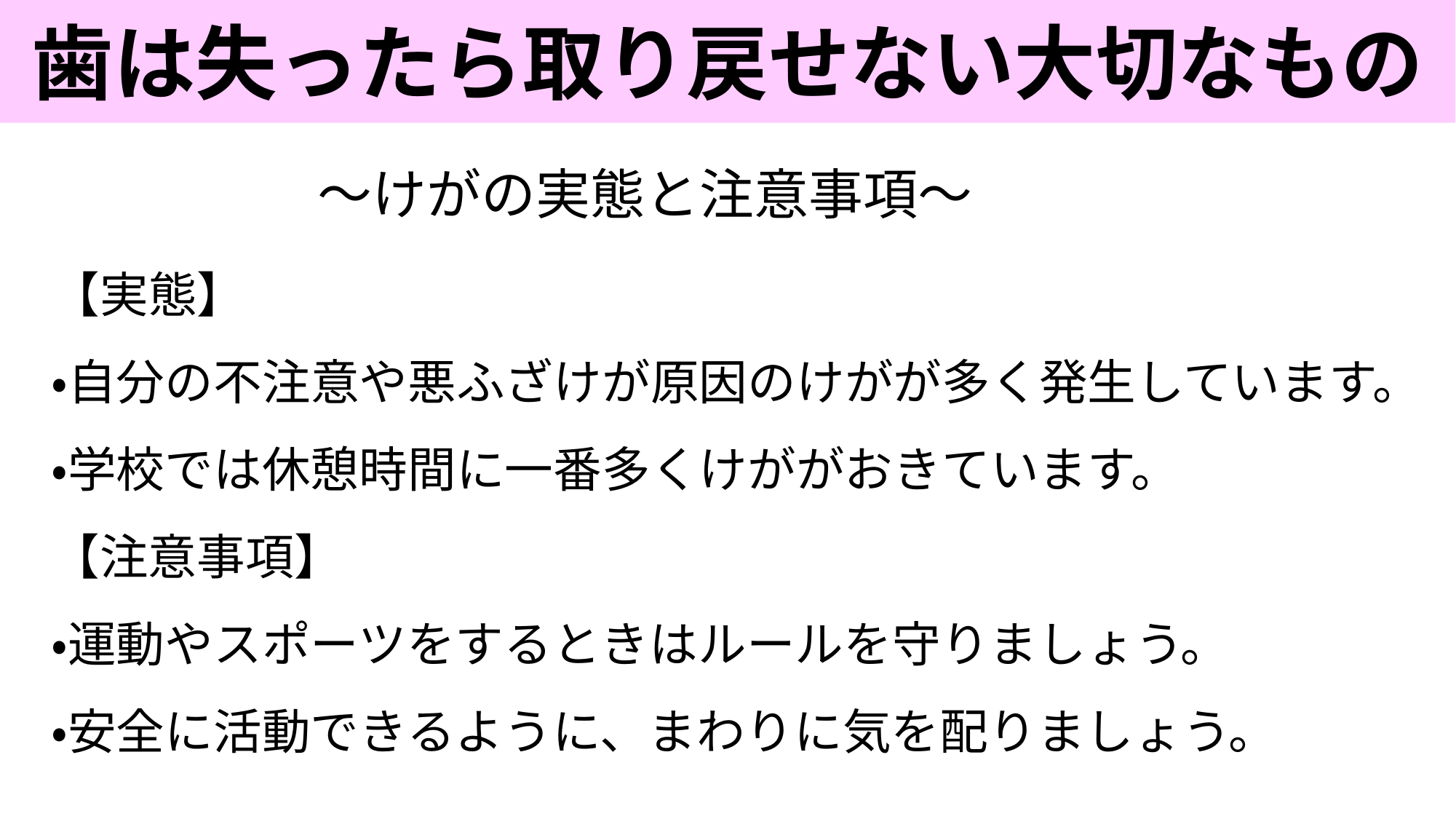

歯は失ったら取り戻せない大切なもの
～けがの実態と注意事項～
【実態】
・自分の不注意や悪ふざけが原因のけがが多く発生しています。
・学校では休憩時間に一番多くけががおきています。
【注意事項】
・運動やスポーツをするときはルールを守りましょう。
・安全に活動できるように、まわりに気を配りましょう。